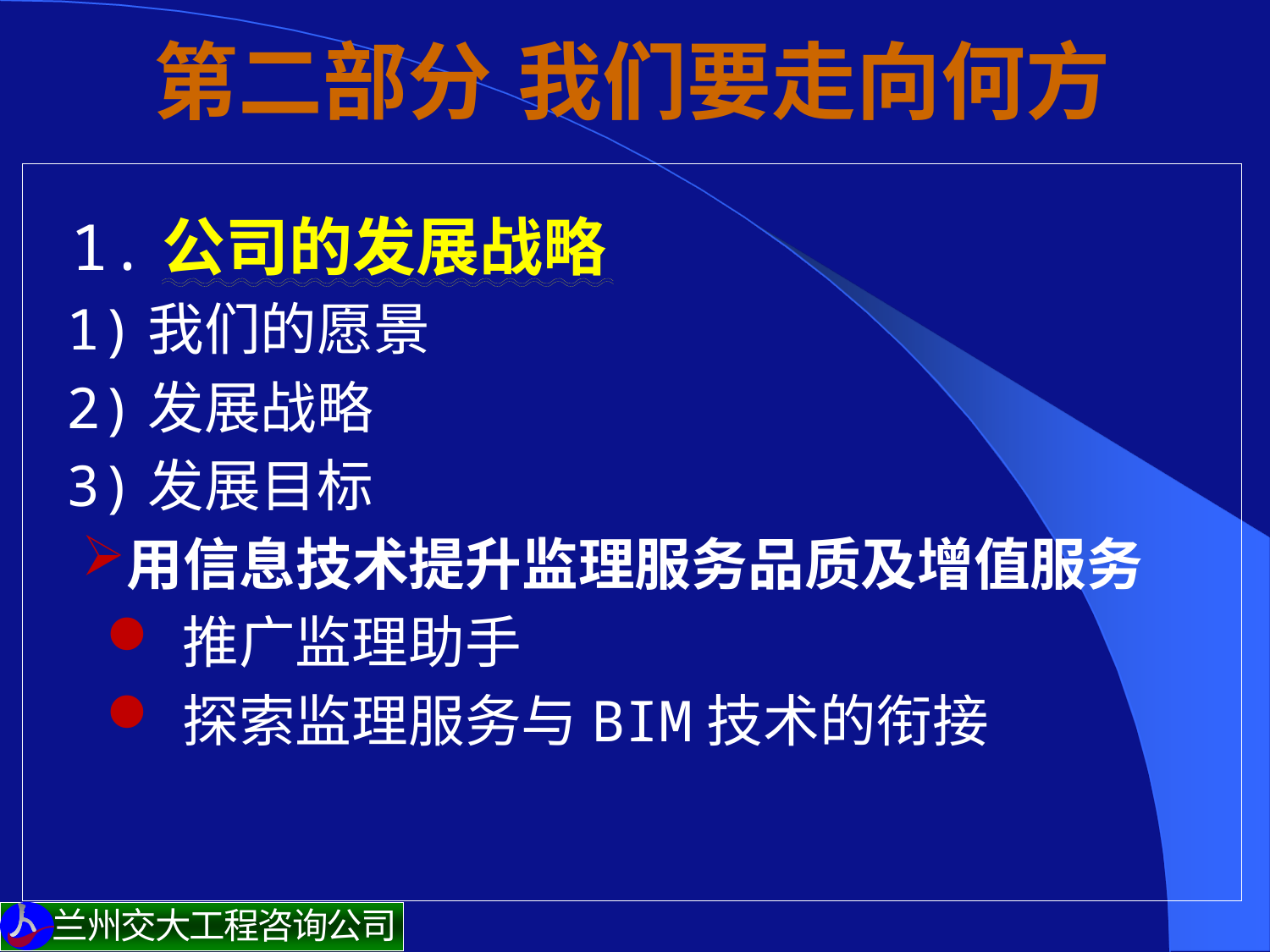

# 第二部分  我们要走向何方
 1.公司的发展战略
 1)我们的愿景
 2)发展战略
 3)发展目标
用信息技术提升监理服务品质及增值服务
推广监理助手
探索监理服务与BIM技术的衔接